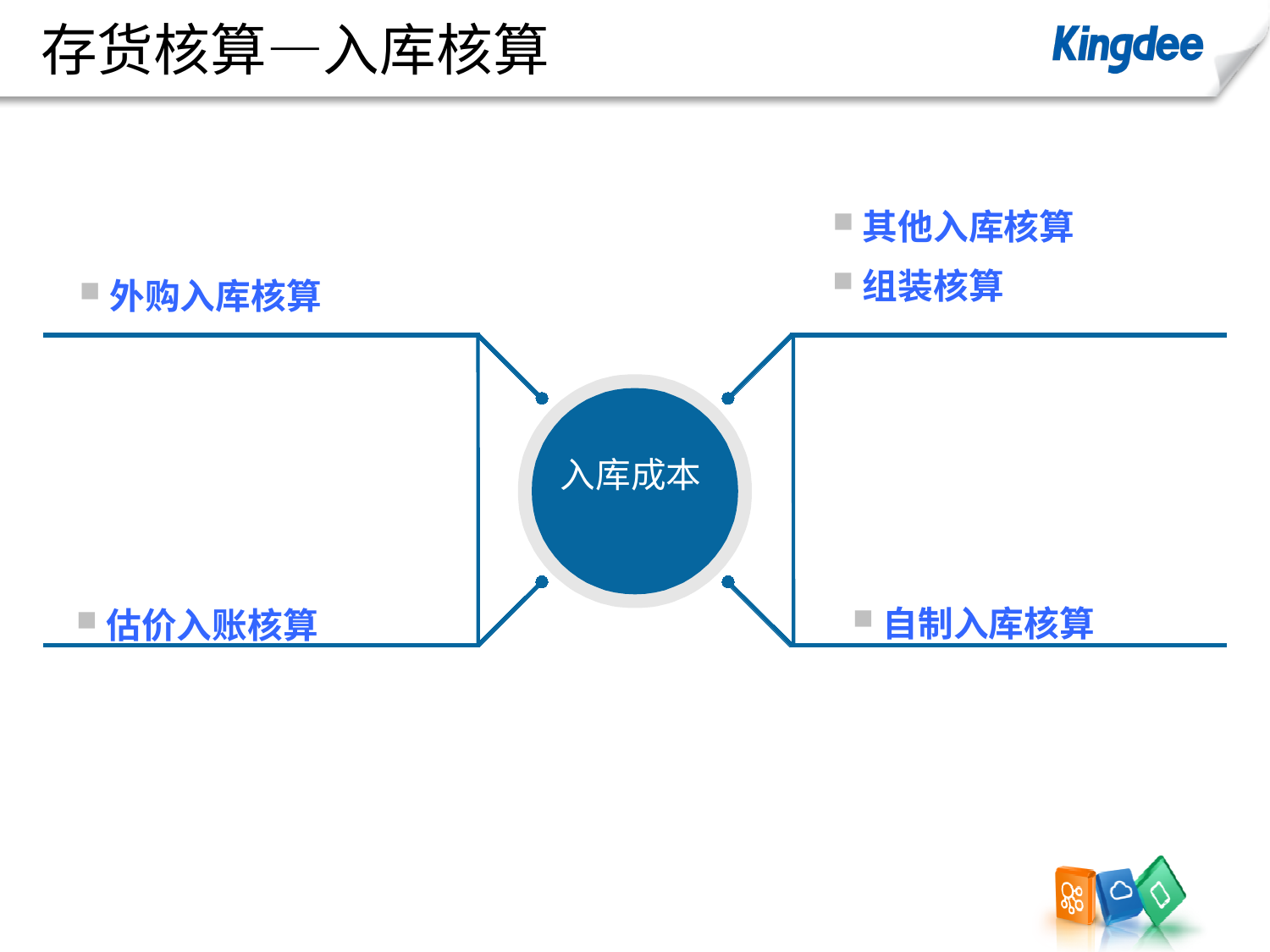

# 存货核算—入库核算
其他入库核算
组装核算
外购入库核算

入库成本

自制入库核算
估价入账核算